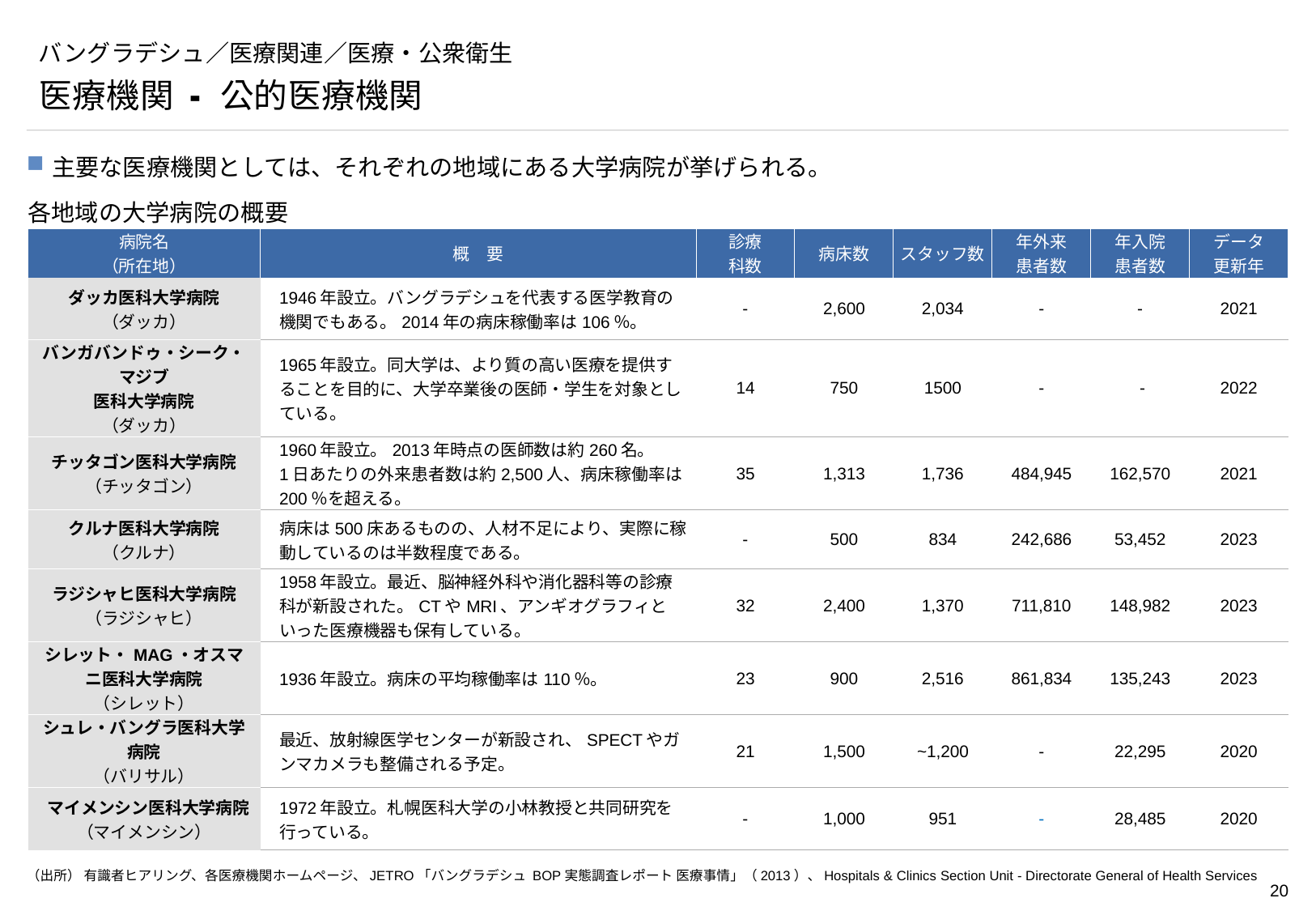

# バングラデシュ／医療関連／医療・公衆衛生
医療機関 - 公的医療機関
主要な医療機関としては、それぞれの地域にある大学病院が挙げられる。
各地域の大学病院の概要
| 病院名 （所在地） | 概　要 | 診療 科数 | 病床数 | スタッフ数 | 年外来 患者数 | 年入院 患者数 | データ 更新年 |
| --- | --- | --- | --- | --- | --- | --- | --- |
| ダッカ医科大学病院 （ダッカ） | 1946年設立。バングラデシュを代表する医学教育の機関でもある。2014年の病床稼働率は106％。 | - | 2,600 | 2,034 | - | - | 2021 |
| バンガバンドゥ・シーク・マジブ 医科大学病院 （ダッカ） | 1965年設立。同大学は、より質の高い医療を提供することを目的に、大学卒業後の医師・学生を対象としている。 | 14 | 750 | 1500 | - | - | 2022 |
| チッタゴン医科大学病院 （チッタゴン） | 1960年設立。2013年時点の医師数は約260名。 1日あたりの外来患者数は約2,500人、病床稼働率は200％を超える。 | 35 | 1,313 | 1,736 | 484,945 | 162,570 | 2021 |
| クルナ医科大学病院 （クルナ） | 病床は500床あるものの、人材不足により、実際に稼動しているのは半数程度である。 | - | 500 | 834 | 242,686 | 53,452 | 2023 |
| ラジシャヒ医科大学病院 （ラジシャヒ） | 1958年設立。最近、脳神経外科や消化器科等の診療科が新設された。CTやMRI、アンギオグラフィといった医療機器も保有している。 | 32 | 2,400 | 1,370 | 711,810 | 148,982 | 2023 |
| シレット・MAG・オスマニ医科大学病院 （シレット） | 1936年設立。病床の平均稼働率は110％。 | 23 | 900 | 2,516 | 861,834 | 135,243 | 2023 |
| シュレ・バングラ医科大学病院 （バリサル） | 最近、放射線医学センターが新設され、SPECTやガンマカメラも整備される予定。 | 21 | 1,500 | ~1,200 | - | 22,295 | 2020 |
| マイメンシン医科大学病院 （マイメンシン） | 1972年設立。札幌医科大学の小林教授と共同研究を行っている。 | - | 1,000 | 951 | - | 28,485 | 2020 |
（出所） 有識者ヒアリング、各医療機関ホームページ、JETRO「バングラデシュ BOP実態調査レポート 医療事情」（2013）、Hospitals & Clinics Section Unit - Directorate General of Health Services